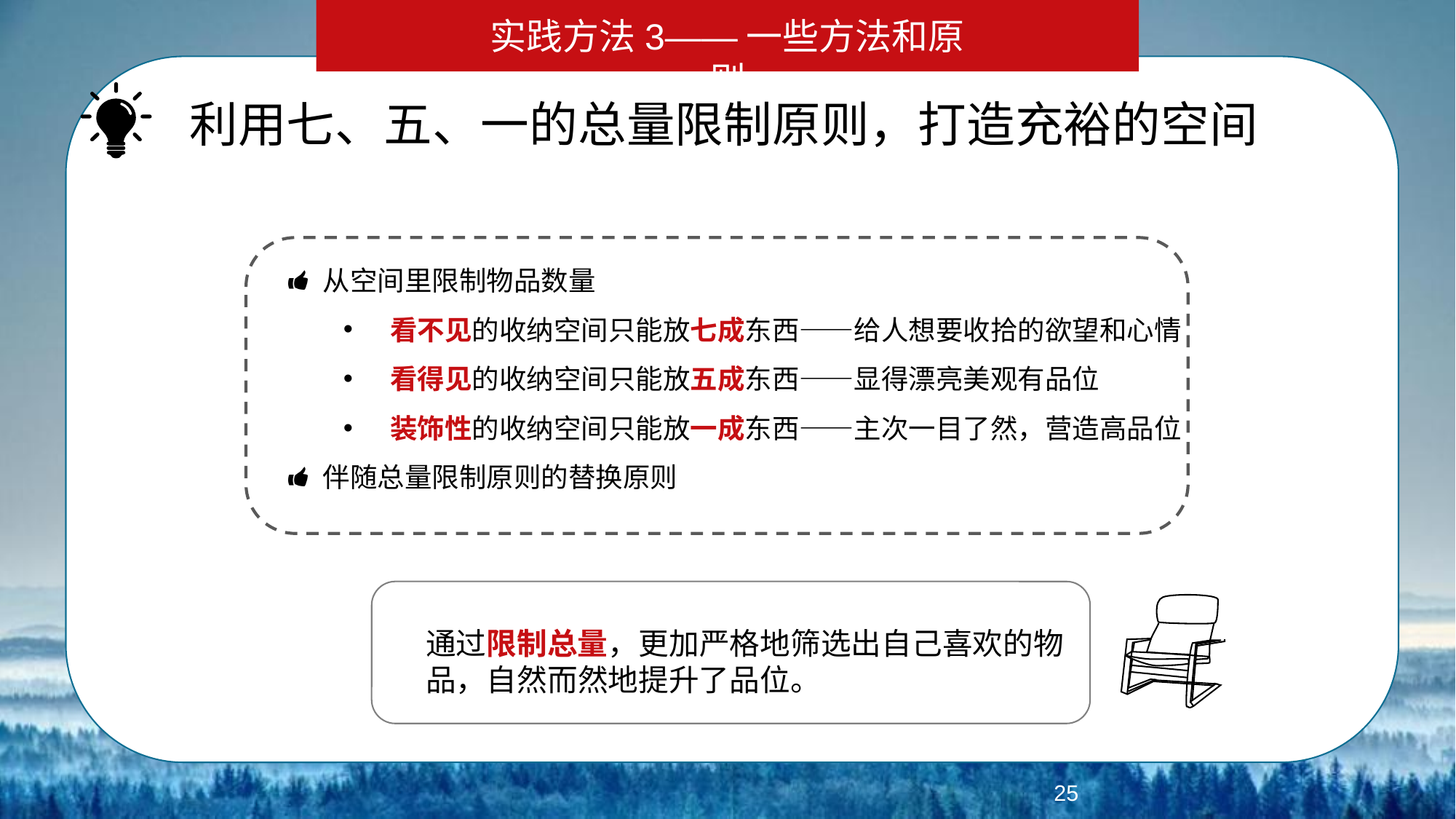

实践方法3——一些方法和原则

利用七、五、一的总量限制原则，打造充裕的空间

从空间里限制物品数量
 看不见的收纳空间只能放七成东西——给人想要收拾的欲望和心情
 看得见的收纳空间只能放五成东西——显得漂亮美观有品位
 装饰性的收纳空间只能放一成东西——主次一目了然，营造高品位
伴随总量限制原则的替换原则

通过限制总量，更加严格地筛选出自己喜欢的物品，自然而然地提升了品位。